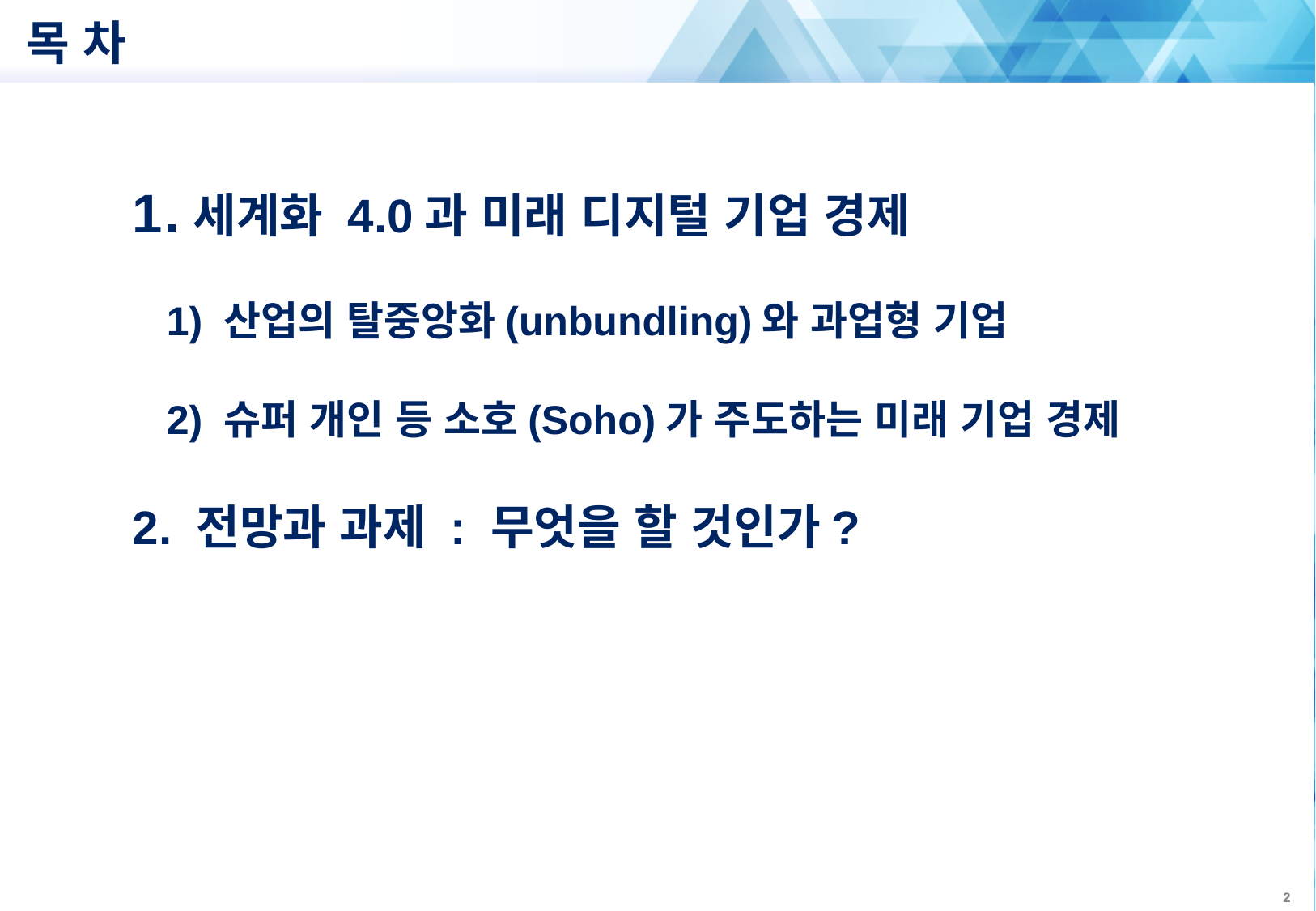

# 목 차
세계화 4.0과 미래 디지털 기업 경제

   1) 산업의 탈중앙화(unbundling)와 과업형 기업

   2) 슈퍼 개인 등 소호(Soho)가 주도하는 미래 기업 경제

2. 전망과 과제 : 무엇을 할 것인가?